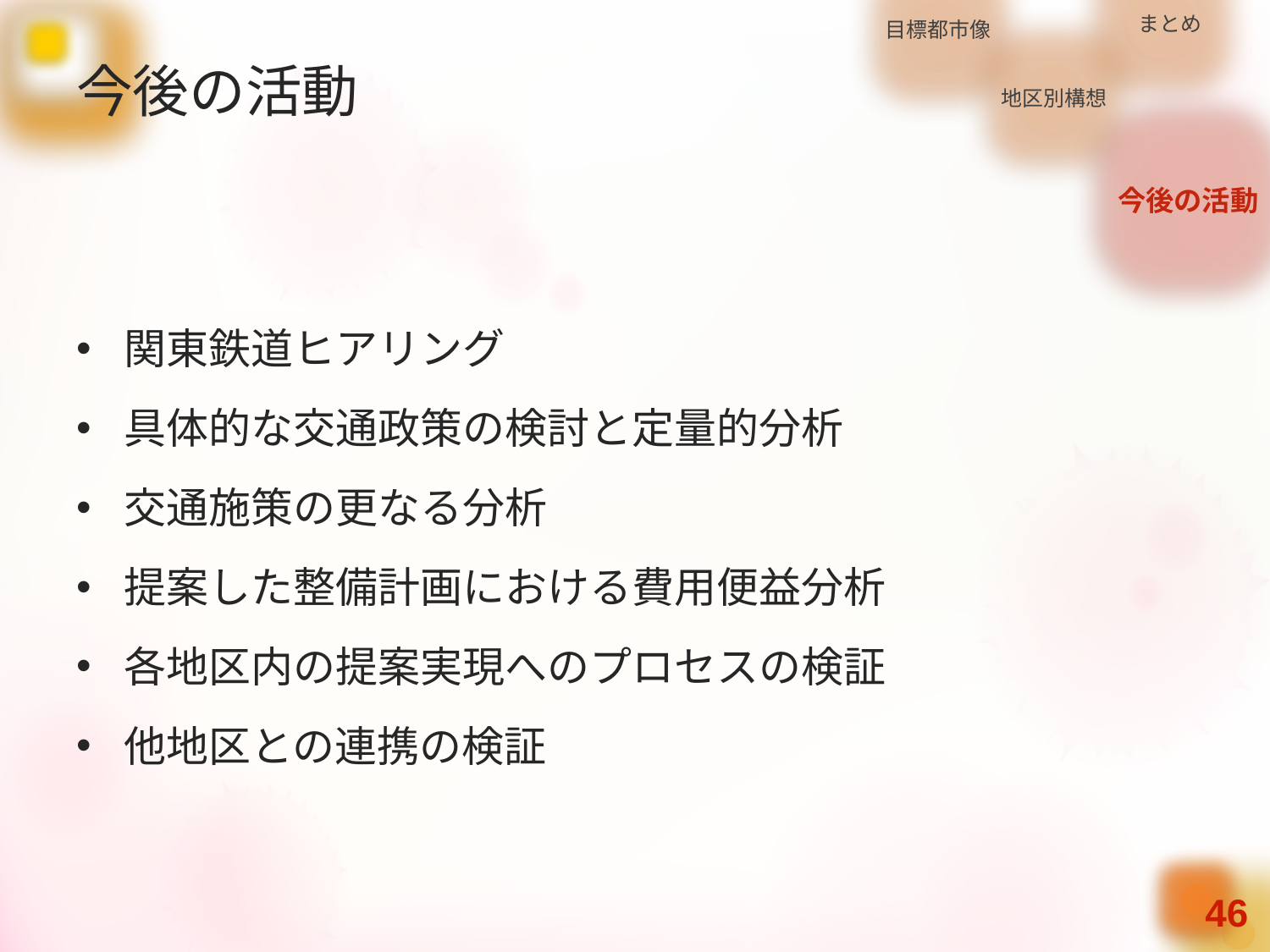

まとめ

目標都市像

# 今後の活動

地区別構想

今後の活動
関東鉄道ヒアリング
具体的な交通政策の検討と定量的分析
交通施策の更なる分析
提案した整備計画における費用便益分析
各地区内の提案実現へのプロセスの検証
他地区との連携の検証
46